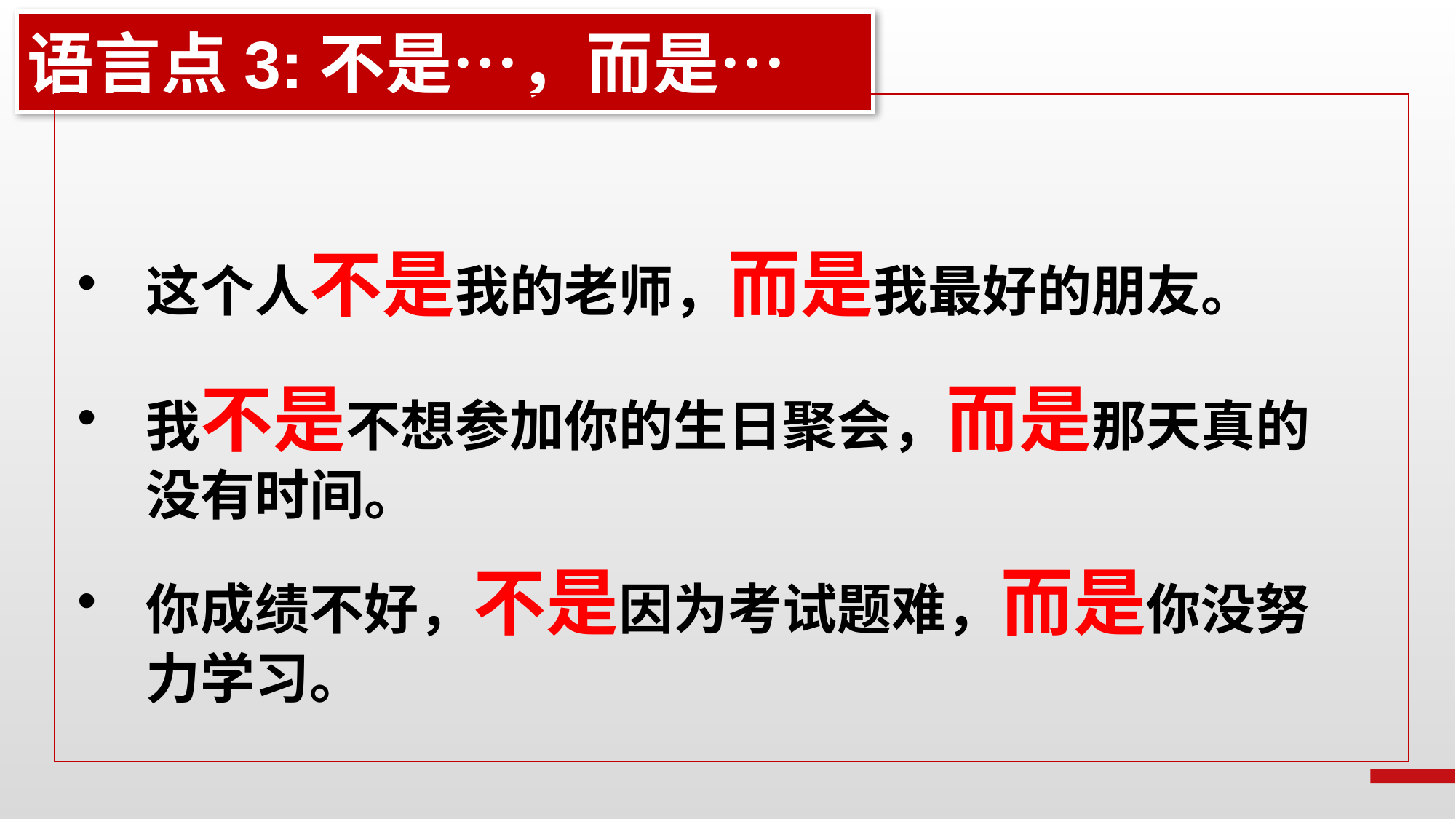

语言点3:不是…，而是…

这个人不是我的老师，而是我最好的朋友。
我不是不想参加你的生日聚会，而是那天真的没有时间。
你成绩不好，不是因为考试题难，而是你没努力学习。